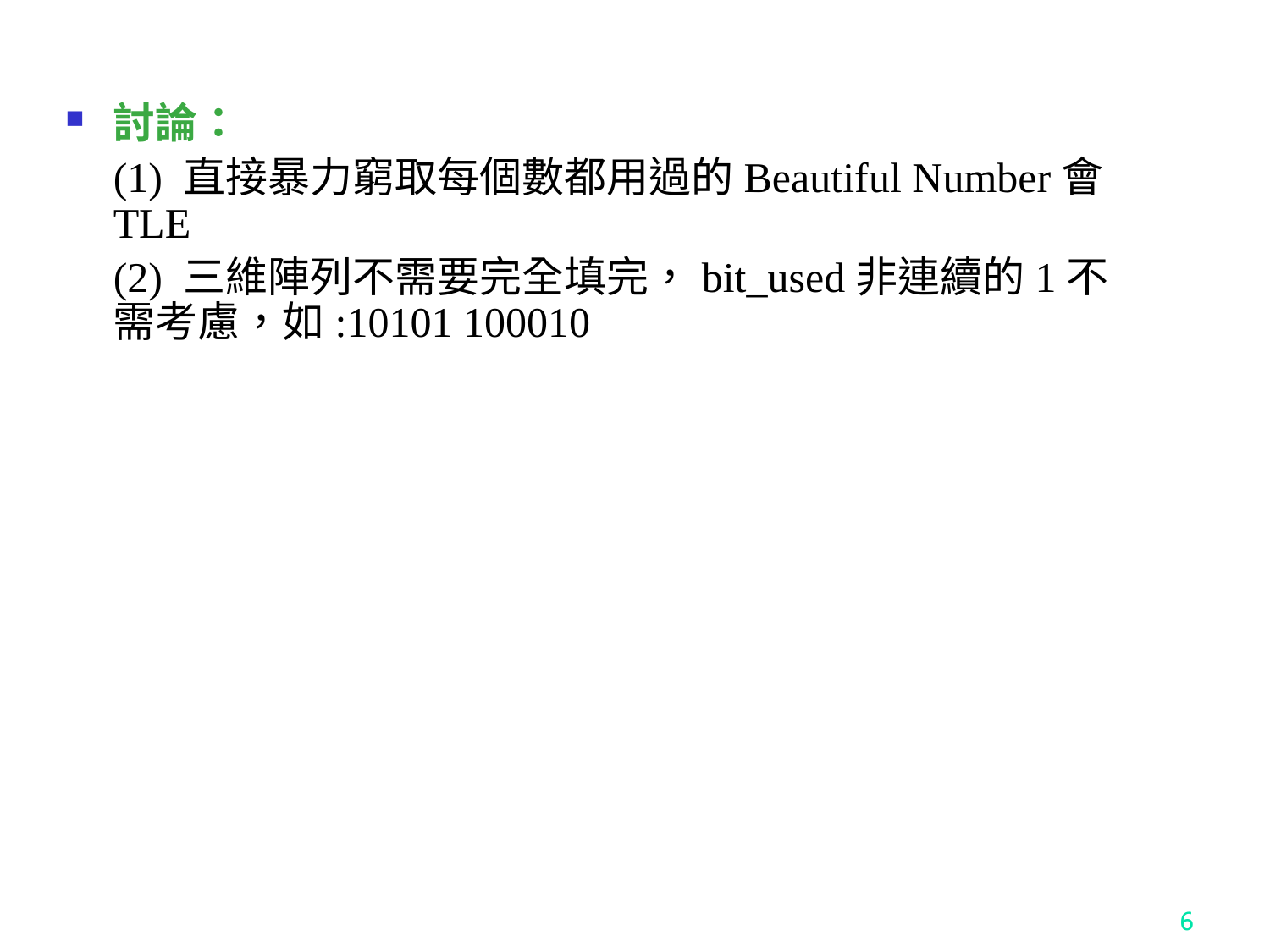

討論：
	(1) 直接暴力窮取每個數都用過的Beautiful Number會TLE
	(2) 三維陣列不需要完全填完，bit_used非連續的1不需考慮，如:10101 100010

6